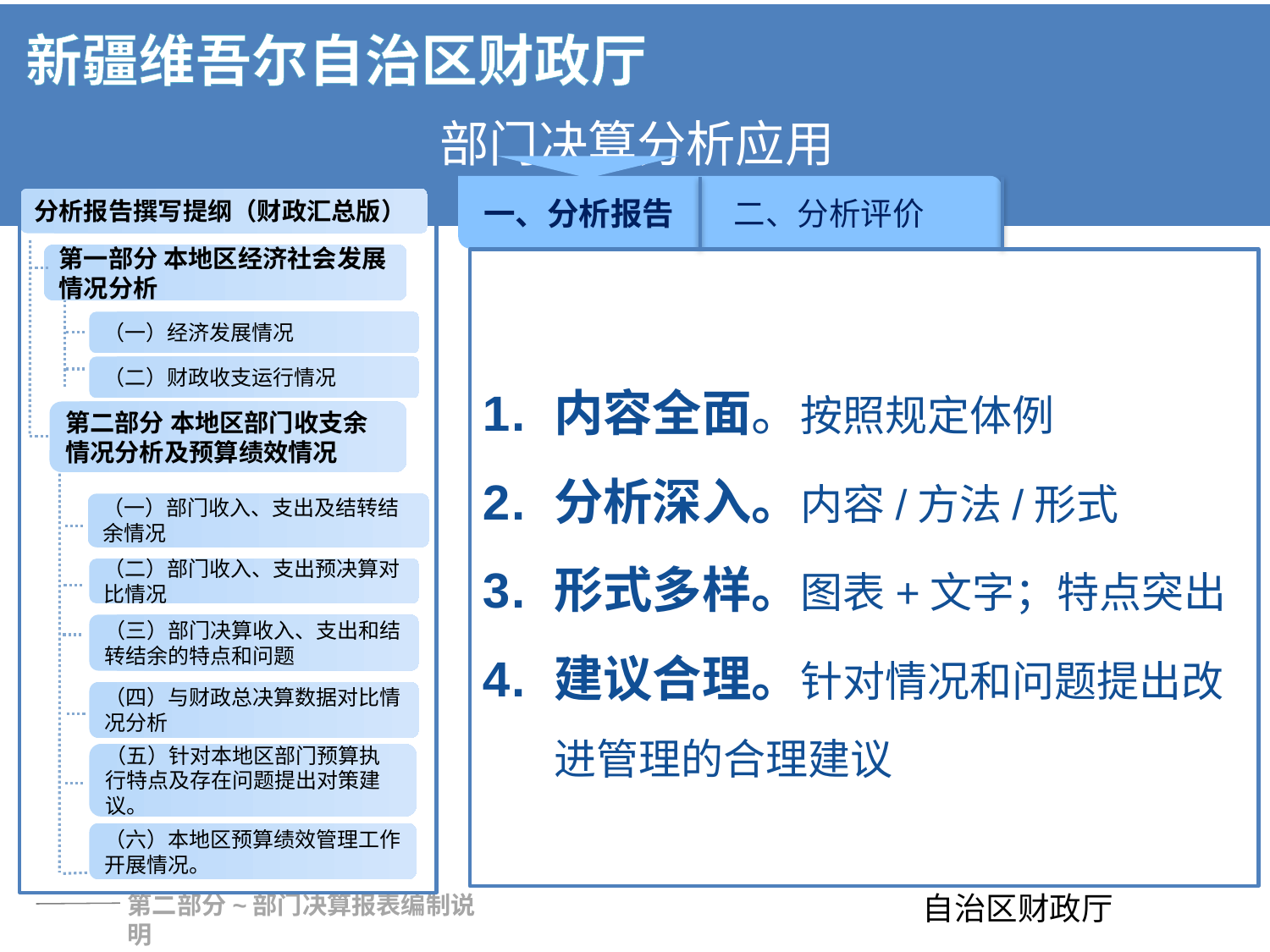

一、分析报告
二、分析评价
分析报告撰写提纲（财政汇总版）
第一部分 本地区经济社会发展情况分析
（一）经济发展情况
（二）财政收支运行情况
第二部分 本地区部门收支余情况分析及预算绩效情况
（一）部门收入、支出及结转结余情况
（二）部门收入、支出预决算对比情况
（三）部门决算收入、支出和结转结余的特点和问题
（四）与财政总决算数据对比情况分析
（五）针对本地区部门预算执行特点及存在问题提出对策建议。
内容全面。按照规定体例
分析深入。内容/方法/形式
形式多样。图表+文字；特点突出
建议合理。针对情况和问题提出改进管理的合理建议
（六）本地区预算绩效管理工作开展情况。
131